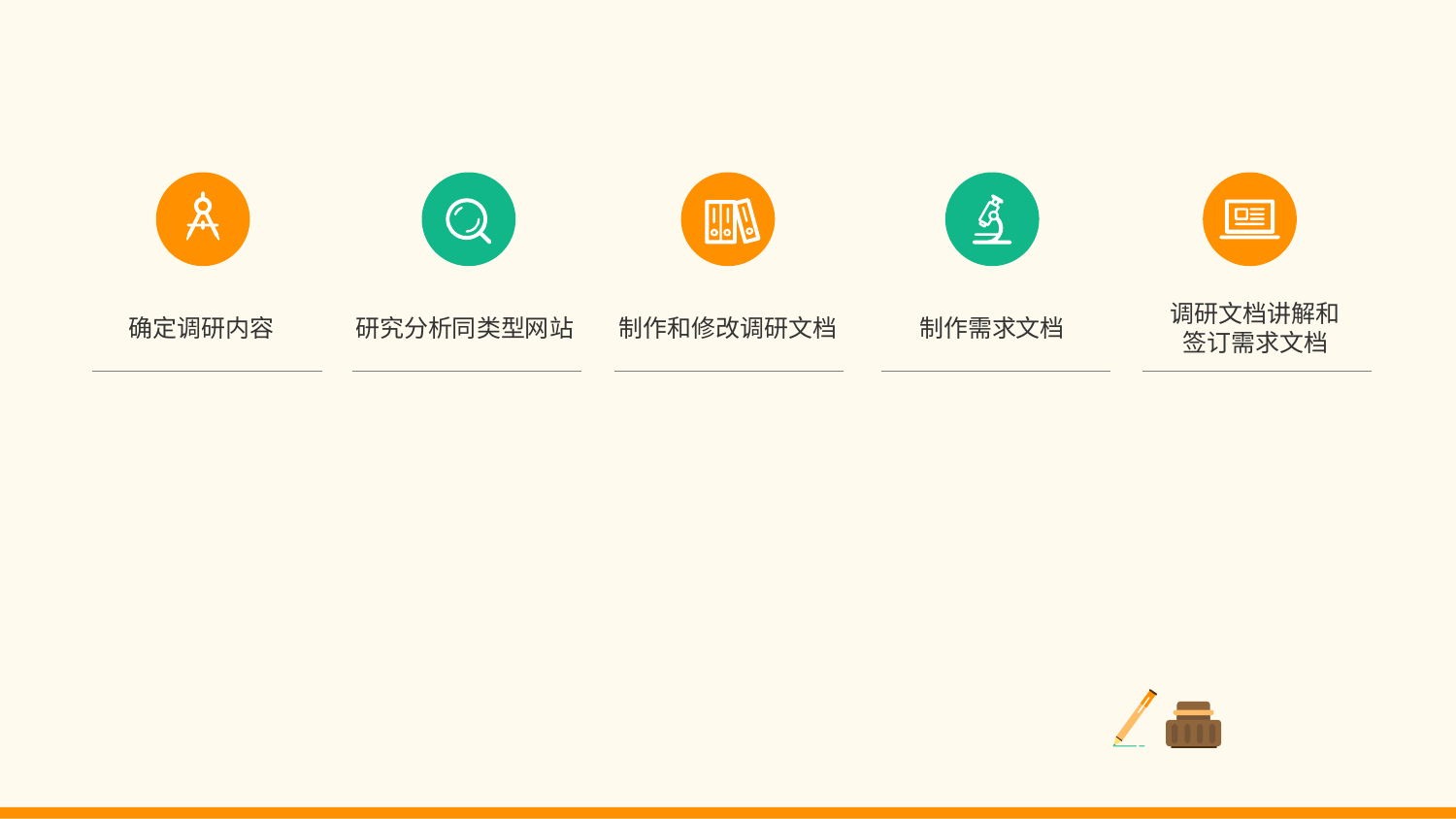

调研文档讲解和
签订需求文档
确定调研内容
研究分析同类型网站
制作和修改调研文档
制作需求文档